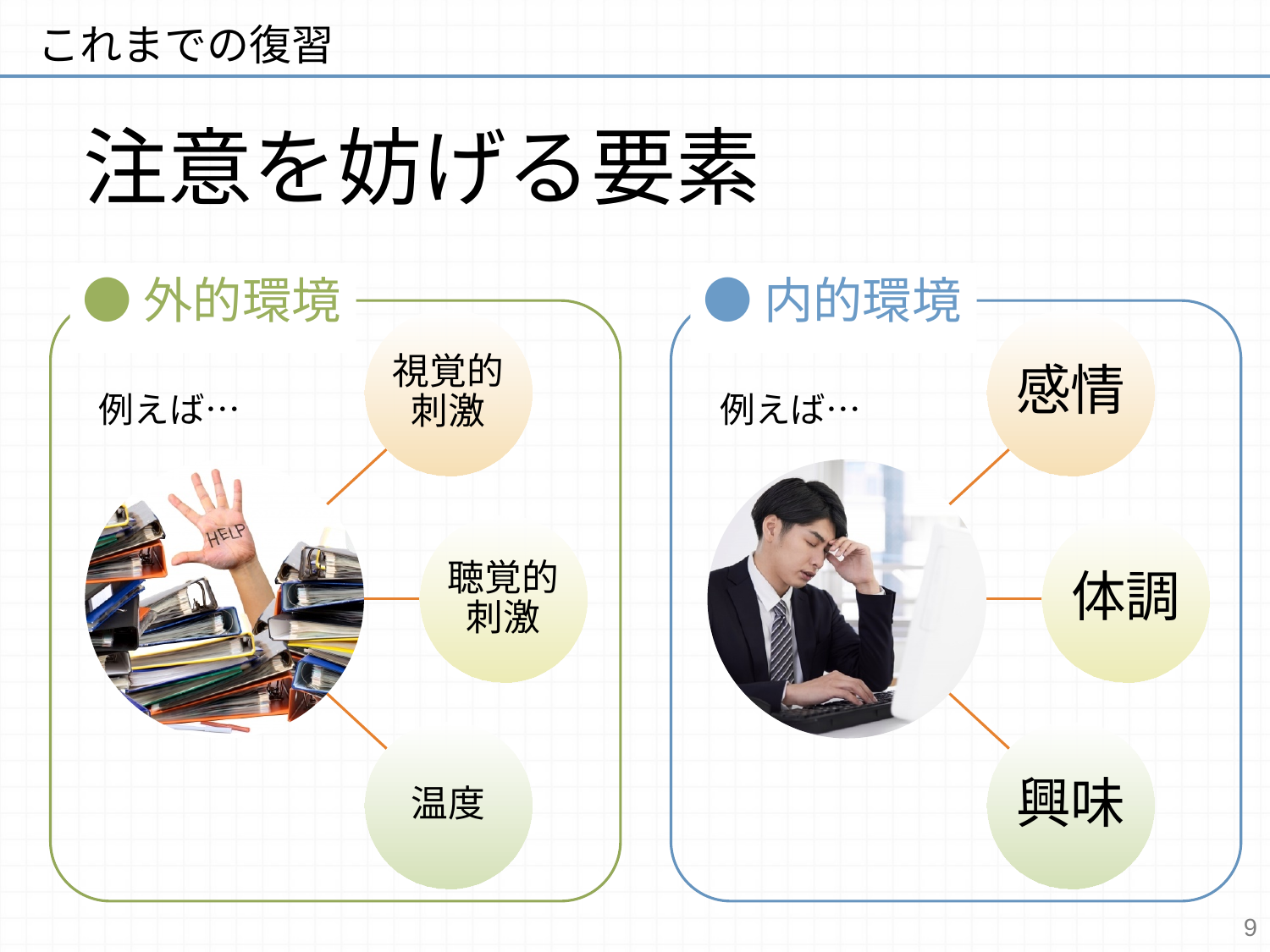

# これまでの復習
注意を妨げる要素
●外的環境
●内的環境
視覚的刺激
聴覚的刺激
温度
感情
体調
興味

例えば…
例えば…
9